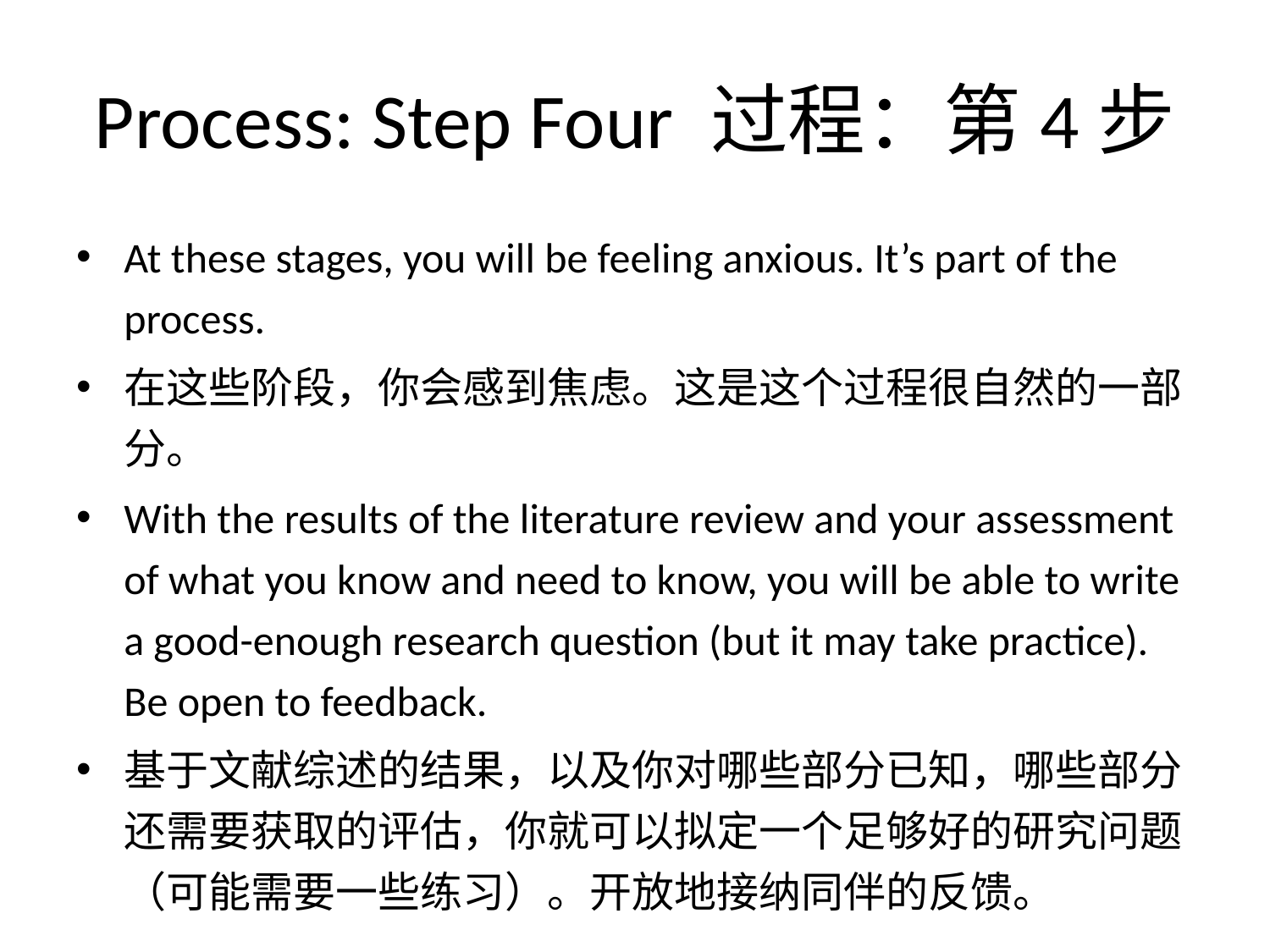

# Process: Step Four 过程：第4步
At these stages, you will be feeling anxious. It’s part of the process.
在这些阶段，你会感到焦虑。这是这个过程很自然的一部分。
With the results of the literature review and your assessment of what you know and need to know, you will be able to write a good-enough research question (but it may take practice). Be open to feedback.
基于文献综述的结果，以及你对哪些部分已知，哪些部分还需要获取的评估，你就可以拟定一个足够好的研究问题（可能需要一些练习）。开放地接纳同伴的反馈。